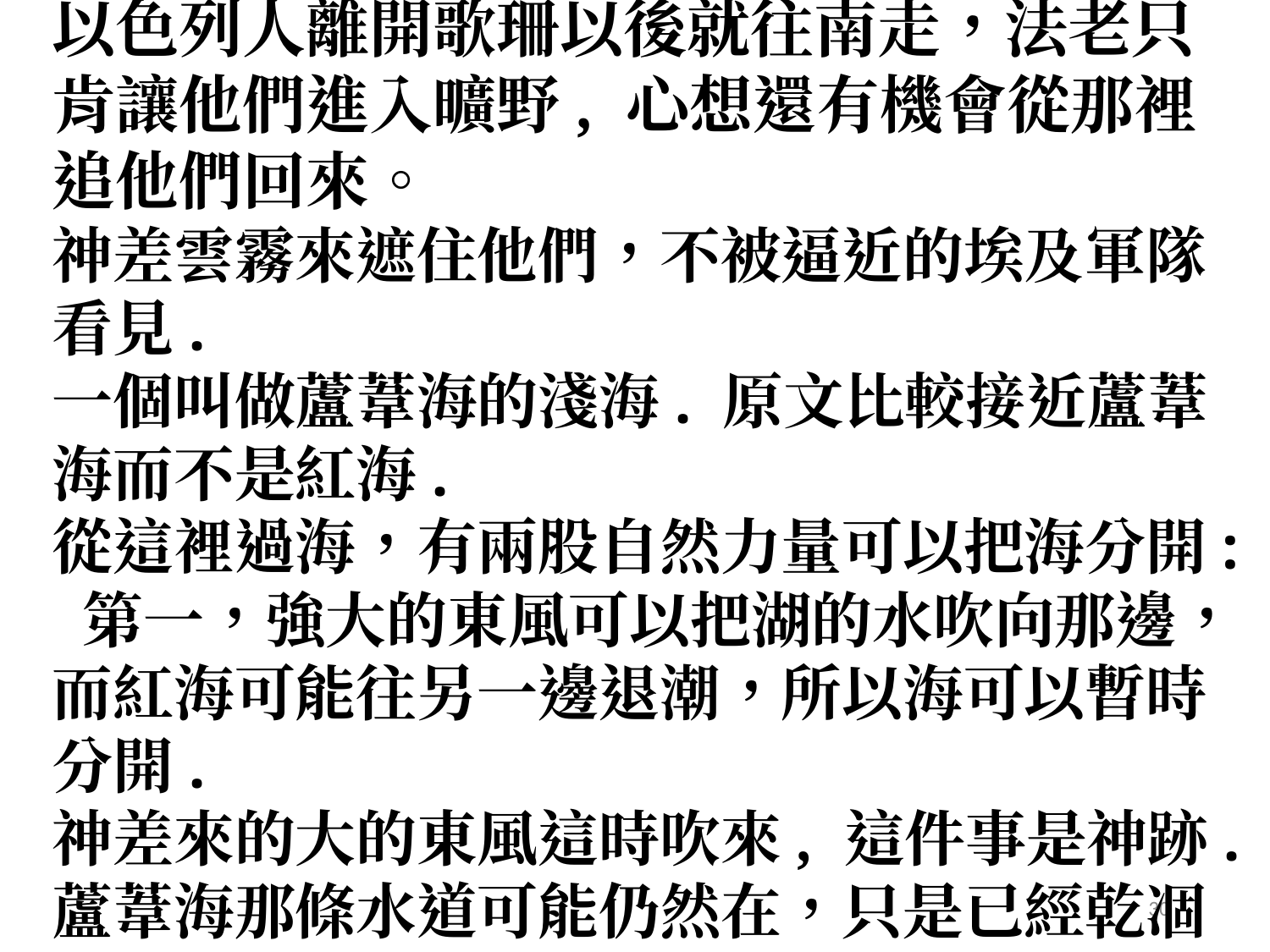

以色列人離開歌珊以後就往南走，法老只肯讓他們進入曠野, 心想還有機會從那裡追他們回來。
神差雲霧來遮住他們，不被逼近的埃及軍隊看見.
一個叫做蘆葦海的淺海. 原文比較接近蘆葦海而不是紅海.
從這裡過海，有兩股自然力量可以把海分開: 第一，強大的東風可以把湖的水吹向那邊，而紅海可能往另一邊退潮，所以海可以暫時分開.
神差來的大的東風這時吹來, 這件事是神跡.
蘆葦海那條水道可能仍然在，只是已經乾凅
30